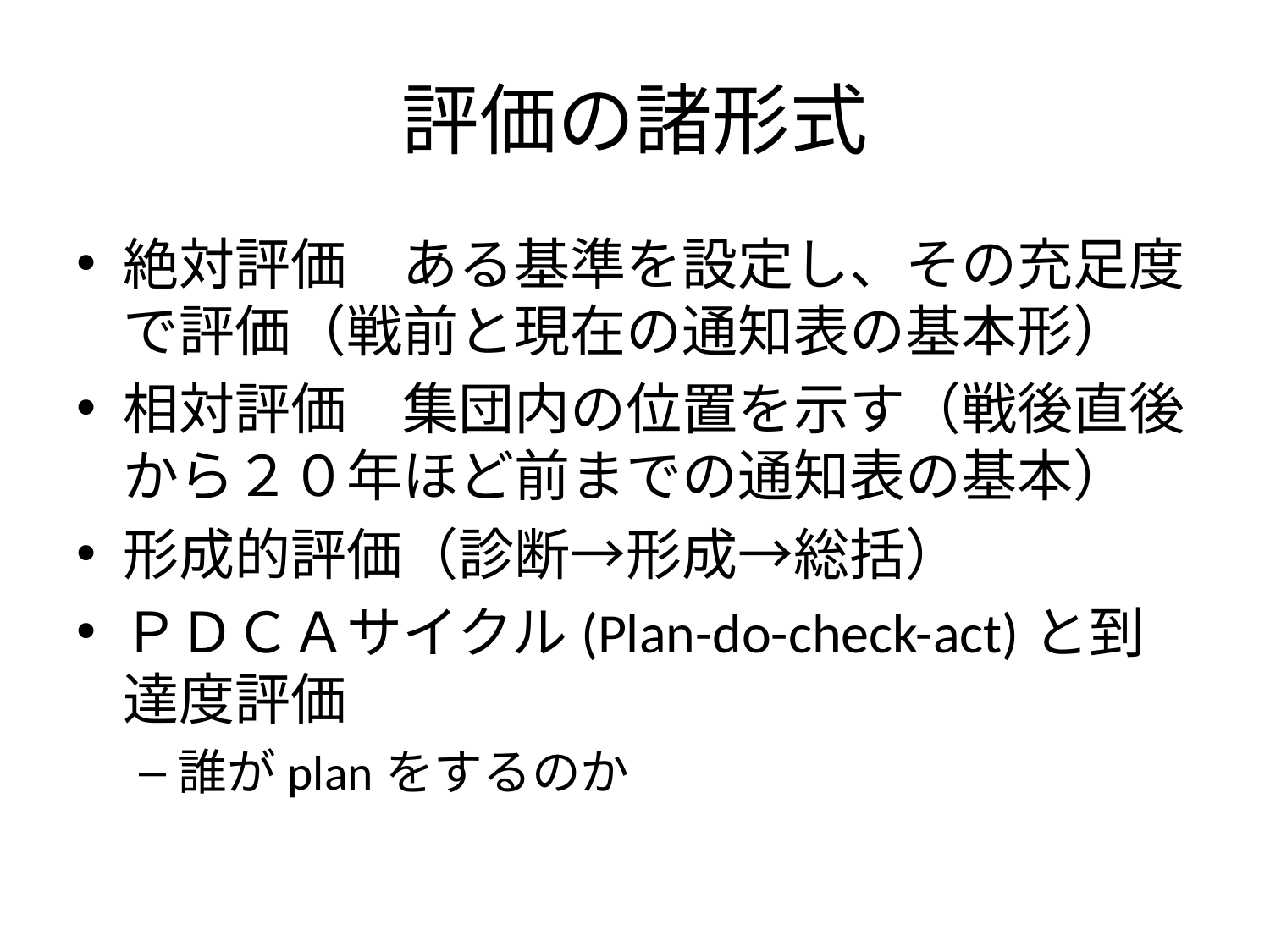

# 評価の諸形式
絶対評価　ある基準を設定し、その充足度で評価（戦前と現在の通知表の基本形）
相対評価　集団内の位置を示す（戦後直後から２０年ほど前までの通知表の基本）
形成的評価（診断→形成→総括）
ＰＤＣＡサイクル(Plan-do-check-act)と到達度評価
誰がplanをするのか